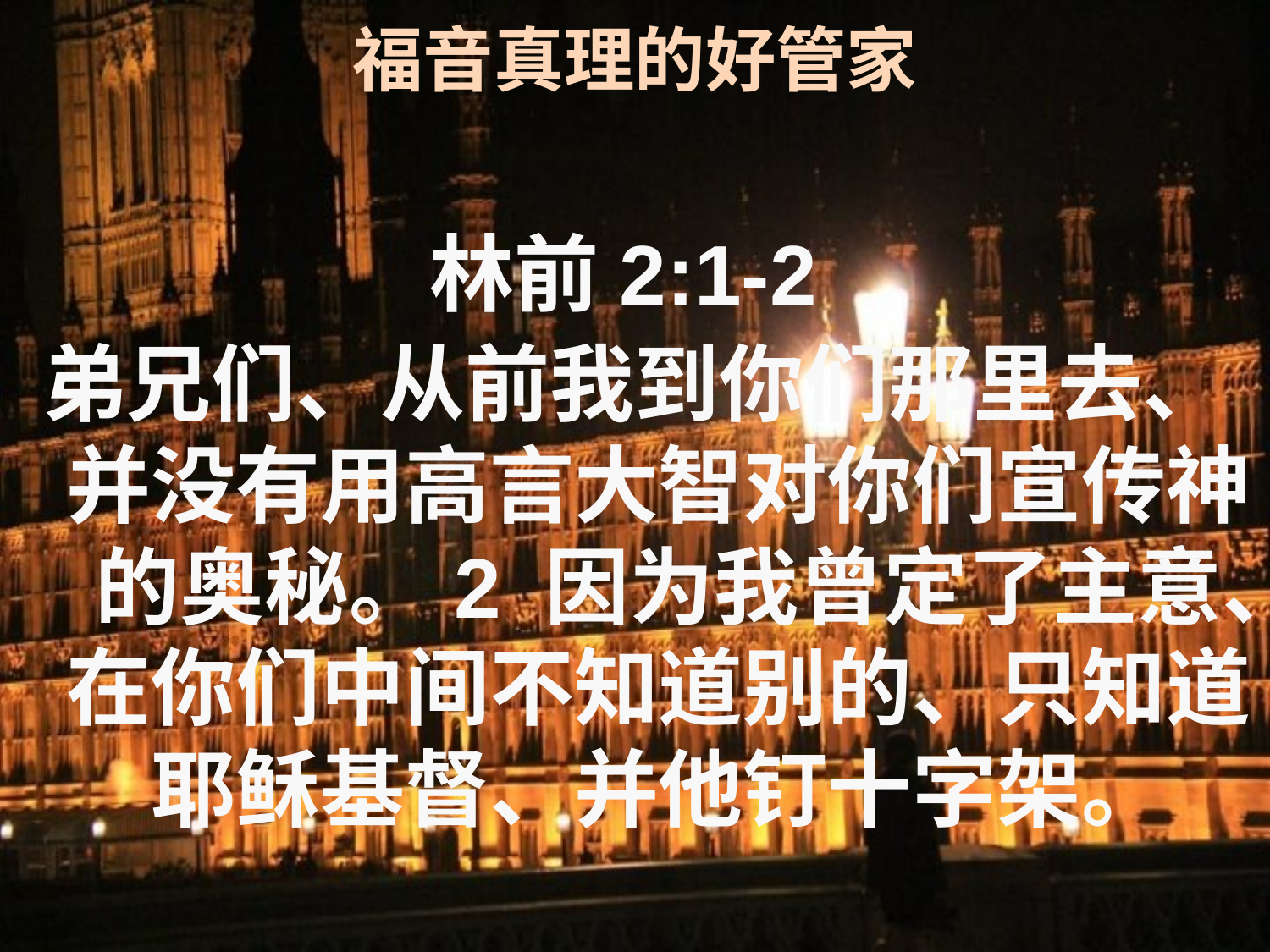

福音真理的好管家
林前2:1-2
弟兄们、从前我到你们那里去、并没有用高言大智对你们宣传神的奥秘。2 因为我曾定了主意、在你们中间不知道别的、只知道耶稣基督、并他钉十字架。